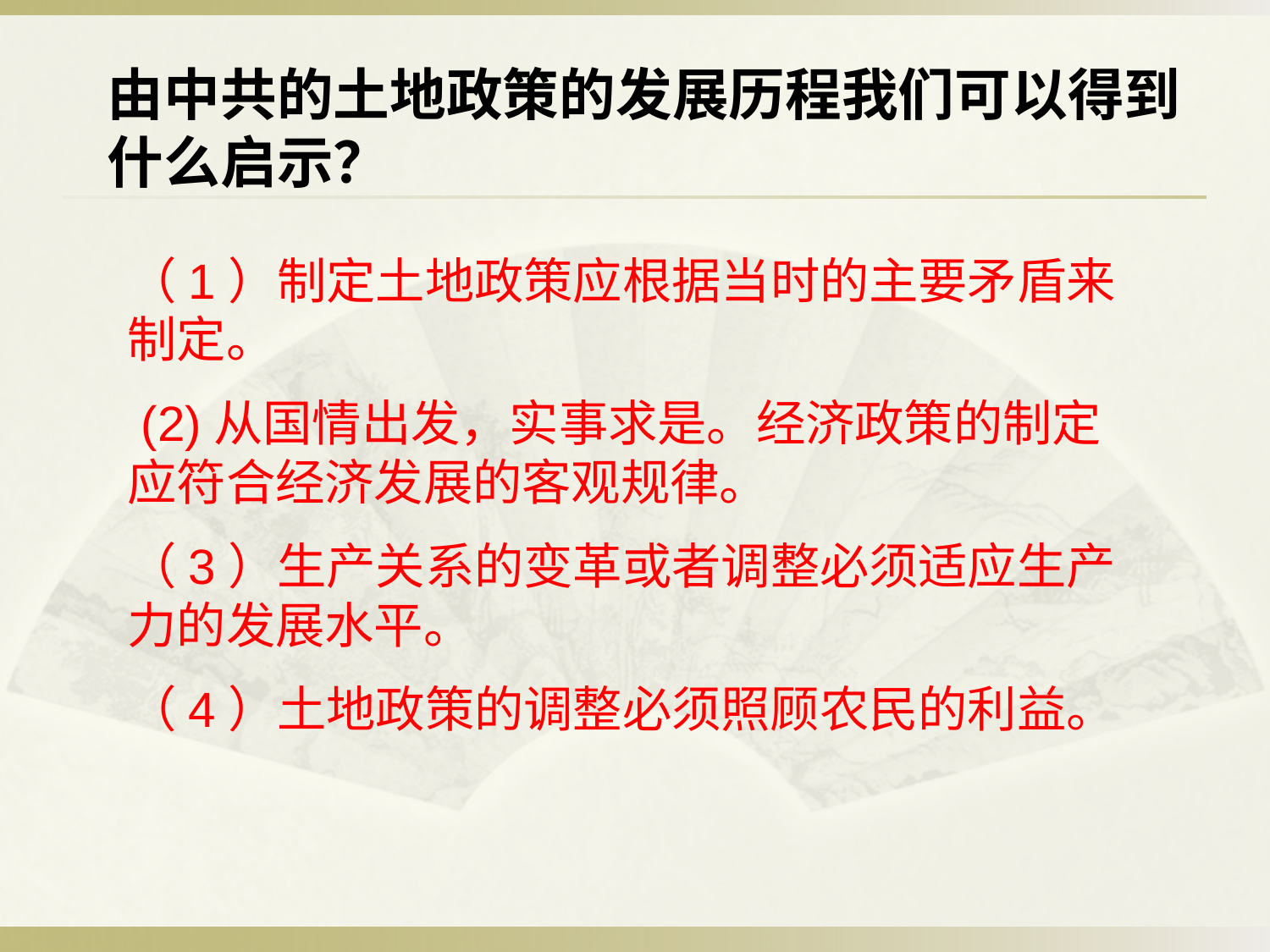

# 由中共的土地政策的发展历程我们可以得到什么启示？
（1）制定土地政策应根据当时的主要矛盾来制定。
 (2)从国情出发，实事求是。经济政策的制定应符合经济发展的客观规律。
（3）生产关系的变革或者调整必须适应生产力的发展水平。
（4）土地政策的调整必须照顾农民的利益。